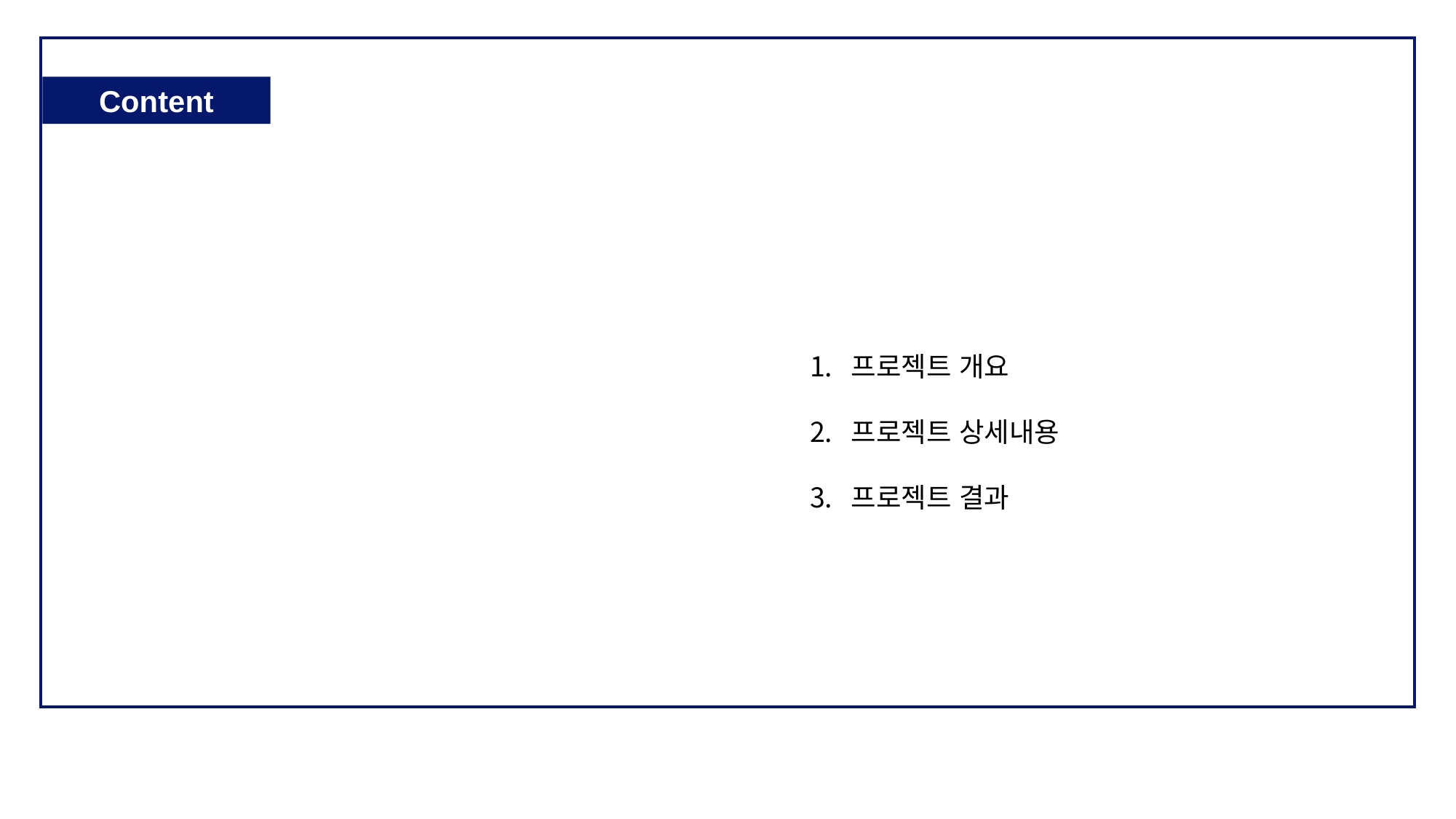

Content
”
프로젝트 개요

프로젝트 상세내용

프로젝트 결과